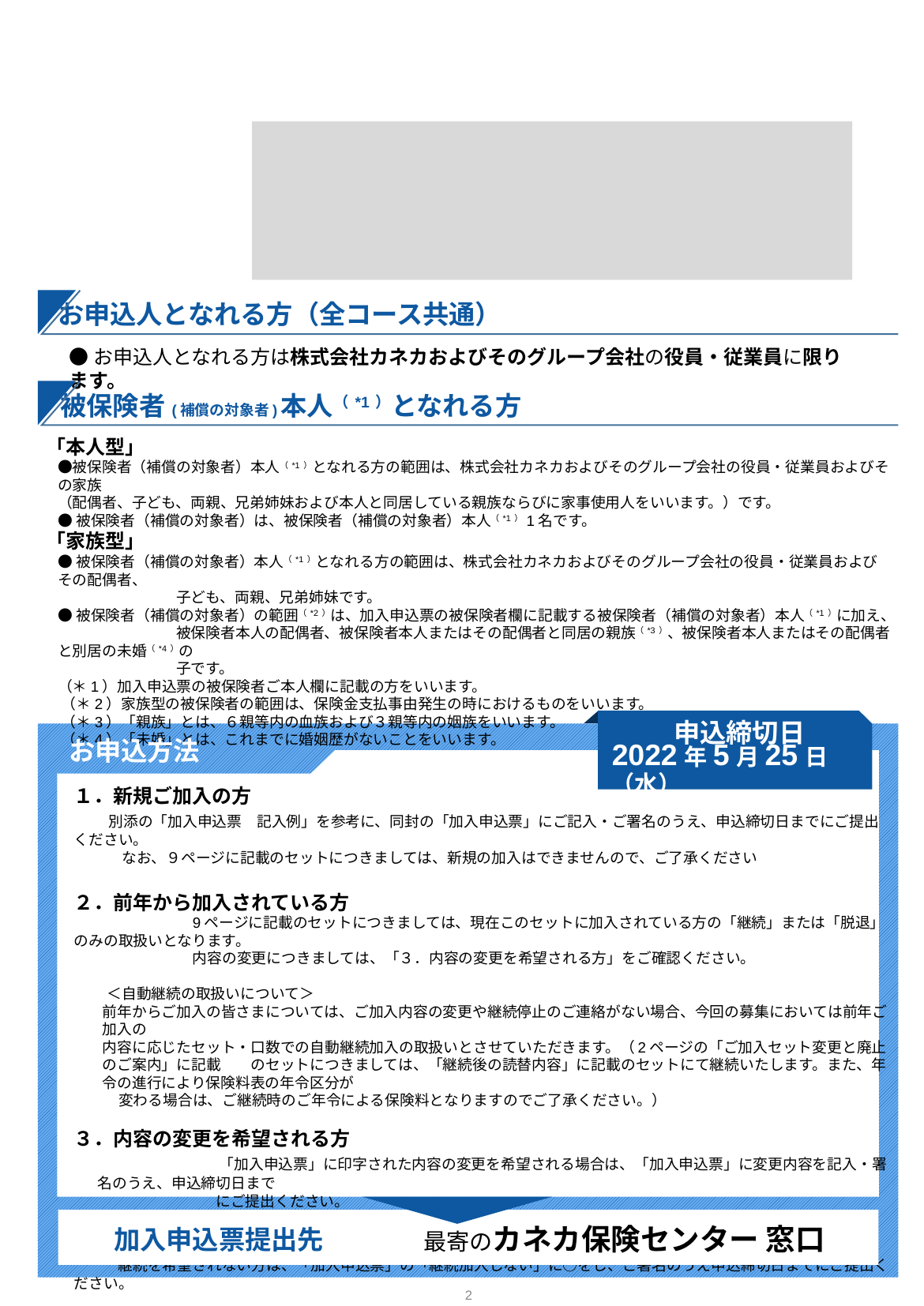

お申込人となれる方（全コース共通）
●お申込人となれる方は株式会社カネカおよびそのグループ会社の役員・従業員に限ります。

被保険者(補償の対象者)本人（*1）となれる方
「本人型」
●被保険者（補償の対象者）本人（*1）となれる方の範囲は、株式会社カネカおよびそのグループ会社の役員・従業員およびその家族
	（配偶者、子ども、両親、兄弟姉妹および本人と同居している親族ならびに家事使用人をいいます。）です。
	●被保険者（補償の対象者）は、被保険者（補償の対象者）本人（*1）1名です。
「家族型」
	●被保険者（補償の対象者）本人（*1）となれる方の範囲は、株式会社カネカおよびそのグループ会社の役員・従業員およびその配偶者、
		子ども、両親、兄弟姉妹です。
	●被保険者（補償の対象者）の範囲（*2）は、加入申込票の被保険者欄に記載する被保険者（補償の対象者）本人（*1）に加え、
		被保険者本人の配偶者、被保険者本人またはその配偶者と同居の親族（*3）、被保険者本人またはその配偶者と別居の未婚（*4）の
		子です。
	（＊1）加入申込票の被保険者ご本人欄に記載の方をいいます。
　（＊2）家族型の被保険者の範囲は、保険金支払事由発生の時におけるものをいいます。
　（＊3）「親族」とは、６親等内の血族および３親等内の姻族をいいます。
　（＊4）「未婚」とは、これまでに婚姻歴がないことをいいます。

申込締切日

お申込方法

2022年5月25日（水）
１．新規ご加入の方
	別添の「加入申込票　記入例」を参考に、同封の「加入申込票」にご記入・ご署名のうえ、申込締切日までにご提出ください。
　　　 なお、９ページに記載のセットにつきましては、新規の加入はできませんので、ご了承ください
２．前年から加入されている方
	9ページに記載のセットにつきましては、現在このセットに加入されている方の「継続」または「脱退」のみの取扱いとなります。
　　 	内容の変更につきましては、「３．内容の変更を希望される方」をご確認ください。

　　 ＜自動継続の取扱いについて＞　
前年からご加入の皆さまについては、ご加入内容の変更や継続停止のご連絡がない場合、今回の募集においては前年ご加入の
	内容に応じたセット・口数での自動継続加入の取扱いとさせていただきます。（2ページの「ご加入セット変更と廃止のご案内」に記載　　のセットにつきましては、「継続後の読替内容」に記載のセットにて継続いたします。また、年令の進行により保険料表の年令区分が
　　　変わる場合は、ご継続時のご年令による保険料となりますのでご了承ください。）
３．内容の変更を希望される方
	 「加入申込票」に印字された内容の変更を希望される場合は、「加入申込票」に変更内容を記入・署名のうえ、申込締切日まで
		にご提出ください。

４．継続されない方
　　 継続を希望されない方は、「加入申込票」の「継続加入しない」に○をし、ご署名のうえ申込締切日までにご提出ください。

加入申込票提出先
最寄のカネカ保険センター 窓口
2